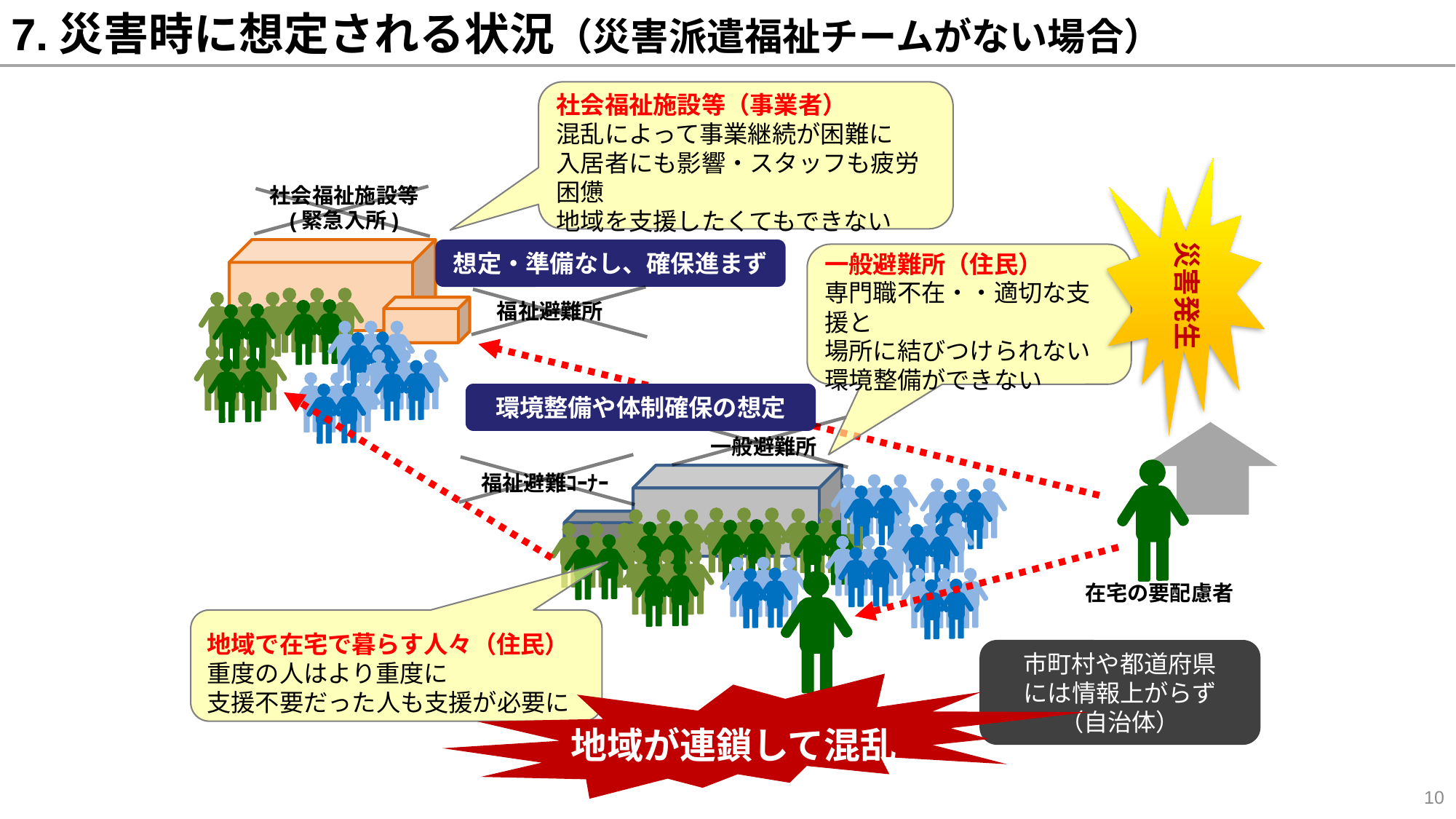

# 7.災害時に想定される状況（災害派遣福祉チームがない場合）
社会福祉施設等（事業者）
混乱によって事業継続が困難に
入居者にも影響・スタッフも疲労困憊
地域を支援したくてもできない
想定・準備なし、確保進まず

災害発生
社会福祉施設等
(緊急入所)

一般避難所（住民）
専門職不在・・適切な支援と
場所に結びつけられない
環境整備ができない
環境整備や体制確保の想定
福祉避難所

一般避難所

福祉避難ｺｰﾅｰ

在宅の要配慮者

地域で在宅で暮らす人々（住民）
重度の人はより重度に
支援不要だった人も支援が必要に
市町村や都道府県
には情報上がらず
（自治体）

地域が連鎖して混乱
10